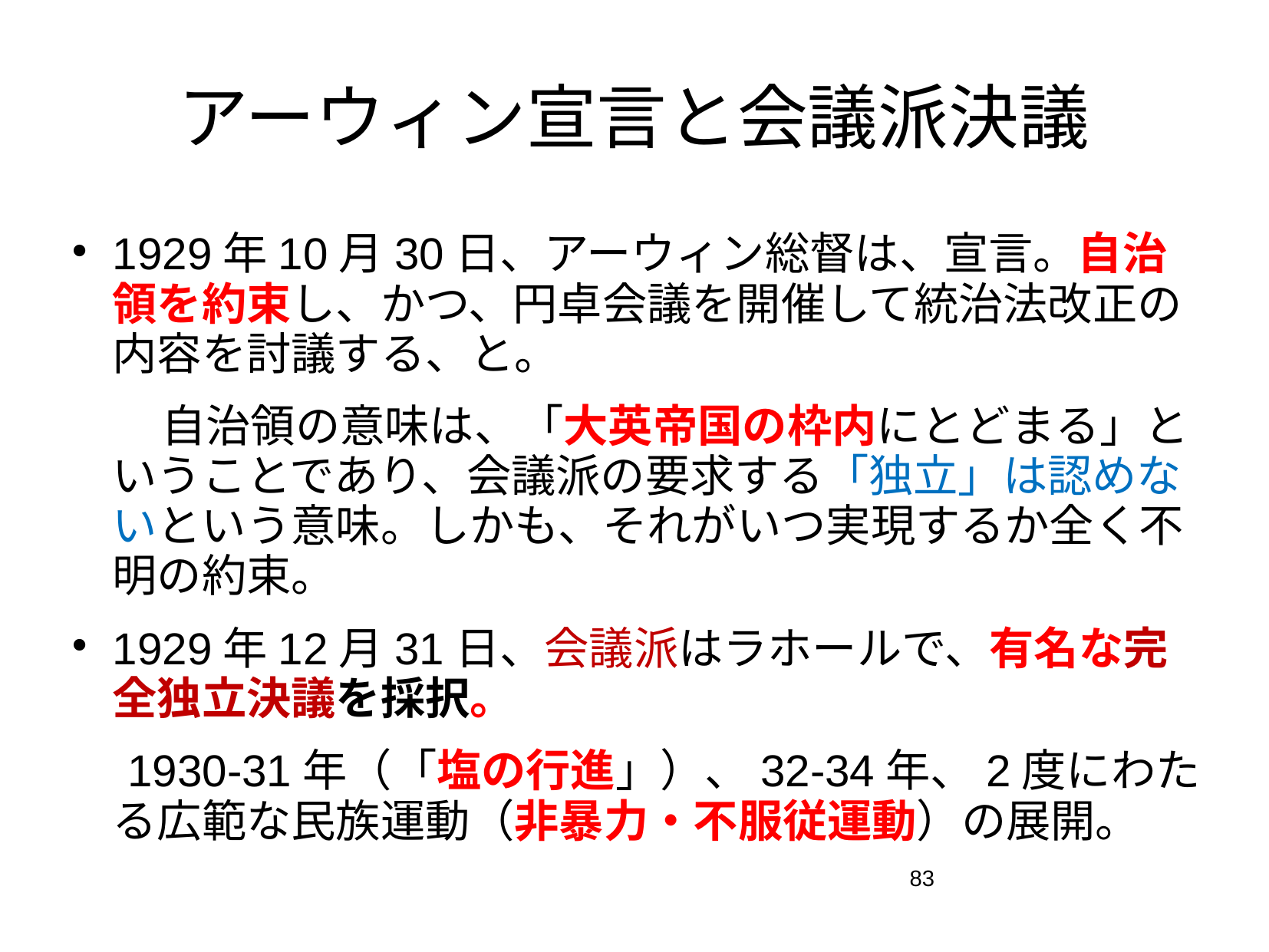

# アーウィン宣言と会議派決議
1929年10月30日、アーウィン総督は、宣言。自治領を約束し、かつ、円卓会議を開催して統治法改正の内容を討議する、と。
　　自治領の意味は、「大英帝国の枠内にとどまる」ということであり、会議派の要求する「独立」は認めないという意味。しかも、それがいつ実現するか全く不明の約束。
1929年12月31日、会議派はラホールで、有名な完全独立決議を採択。
　1930-31年（「塩の行進」）、32-34年、2度にわたる広範な民族運動（非暴力・不服従運動）の展開。
83